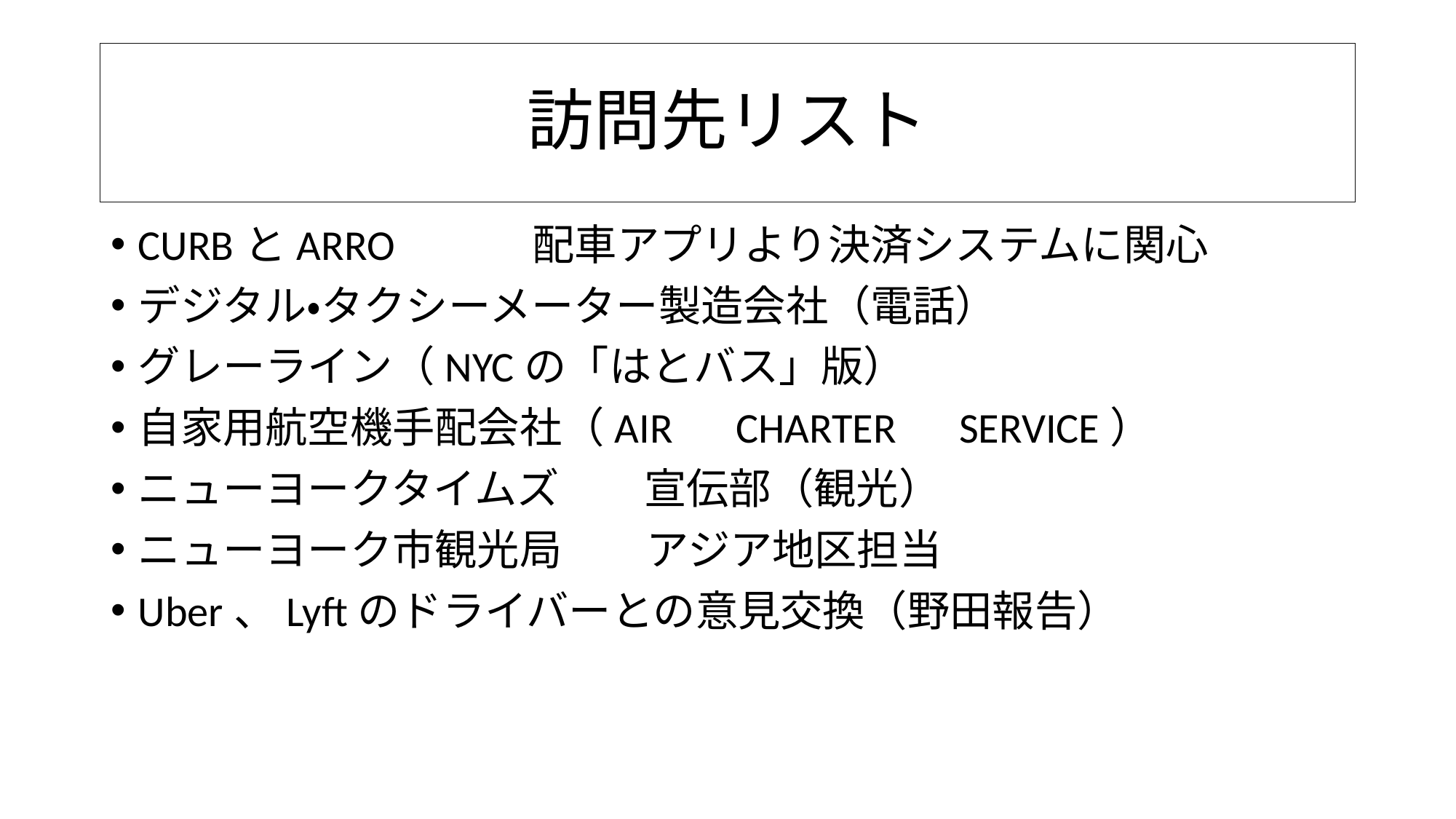

# 訪問先リスト
CURBとARRO　　　配車アプリより決済システムに関心
デジタル・タクシーメーター製造会社（電話）
グレーライン（NYCの「はとバス」版）
自家用航空機手配会社（AIR　CHARTER　SERVICE）
ニューヨークタイムズ　　宣伝部（観光）
ニューヨーク市観光局　　アジア地区担当
Uber、Lyftのドライバーとの意見交換（野田報告）